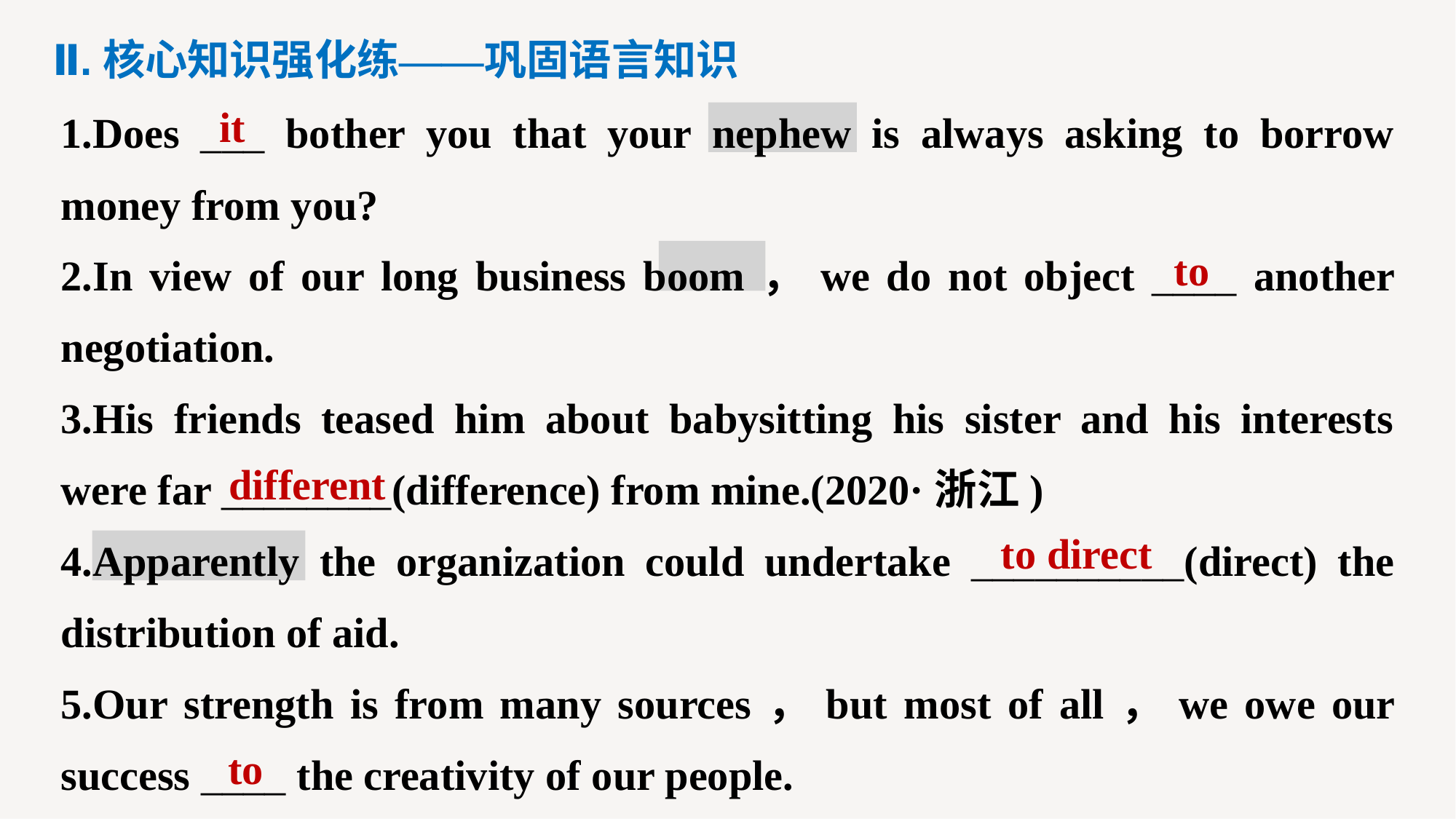

Ⅱ.核心知识强化练——巩固语言知识
1.Does ___ bother you that your nephew is always asking to borrow money from you?
2.In view of our long business boom，we do not object ____ another negotiation.
3.His friends teased him about babysitting his sister and his interests were far ________(difference) from mine.(2020·浙江)
4.Apparently the organization could undertake __________(direct) the distribution of aid.
5.Our strength is from many sources，but most of all，we owe our success ____ the creativity of our people.
it

to

different
to direct

to